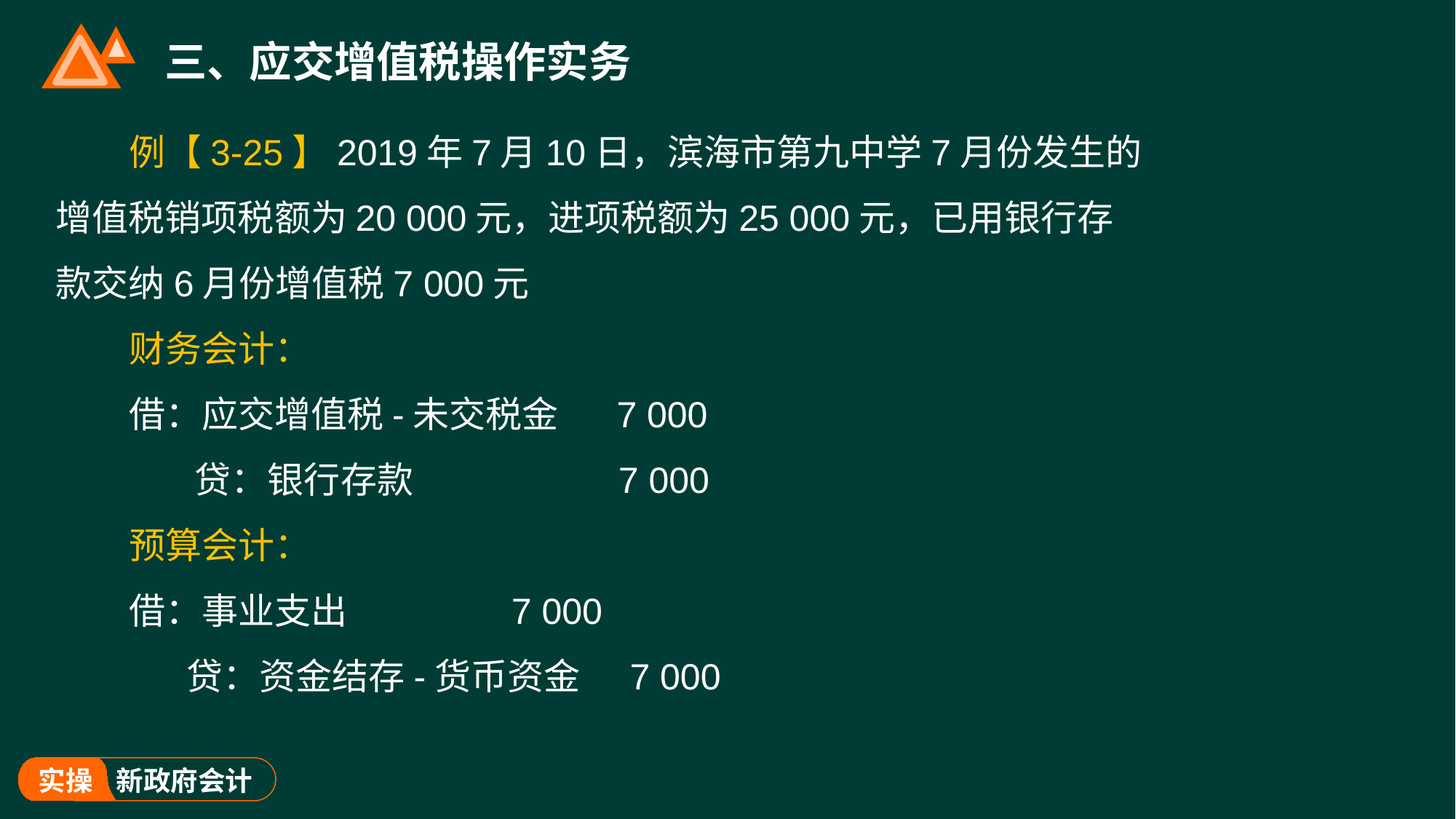

# 三、应交增值税操作实务
例【3-25】2019年7月10日，滨海市第九中学7月份发生的增值税销项税额为20 000元，进项税额为25 000元，已用银行存款交纳6月份增值税7 000元
财务会计：
借：应交增值税-未交税金      7 000
       贷：银行存款                        7 000
预算会计：
借：事业支出                   7 000
      贷：资金结存-货币资金     7 000